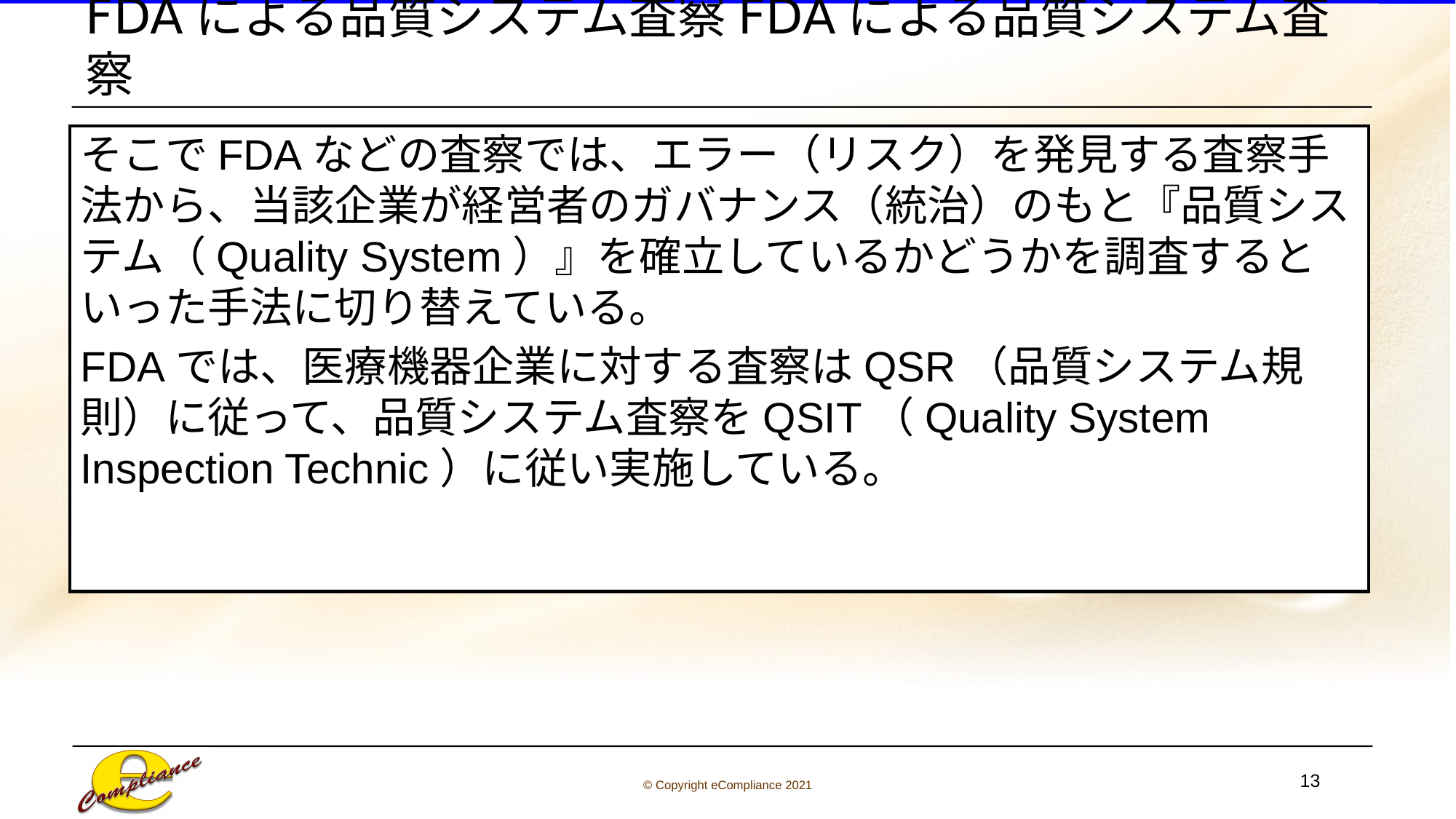

# FDAによる品質システム査察FDAによる品質システム査察
そこでFDAなどの査察では、エラー（リスク）を発見する査察手法から、当該企業が経営者のガバナンス（統治）のもと『品質システム（Quality System）』を確立しているかどうかを調査するといった手法に切り替えている。
FDAでは、医療機器企業に対する査察はQSR（品質システム規則）に従って、品質システム査察をQSIT（Quality System Inspection Technic）に従い実施している。